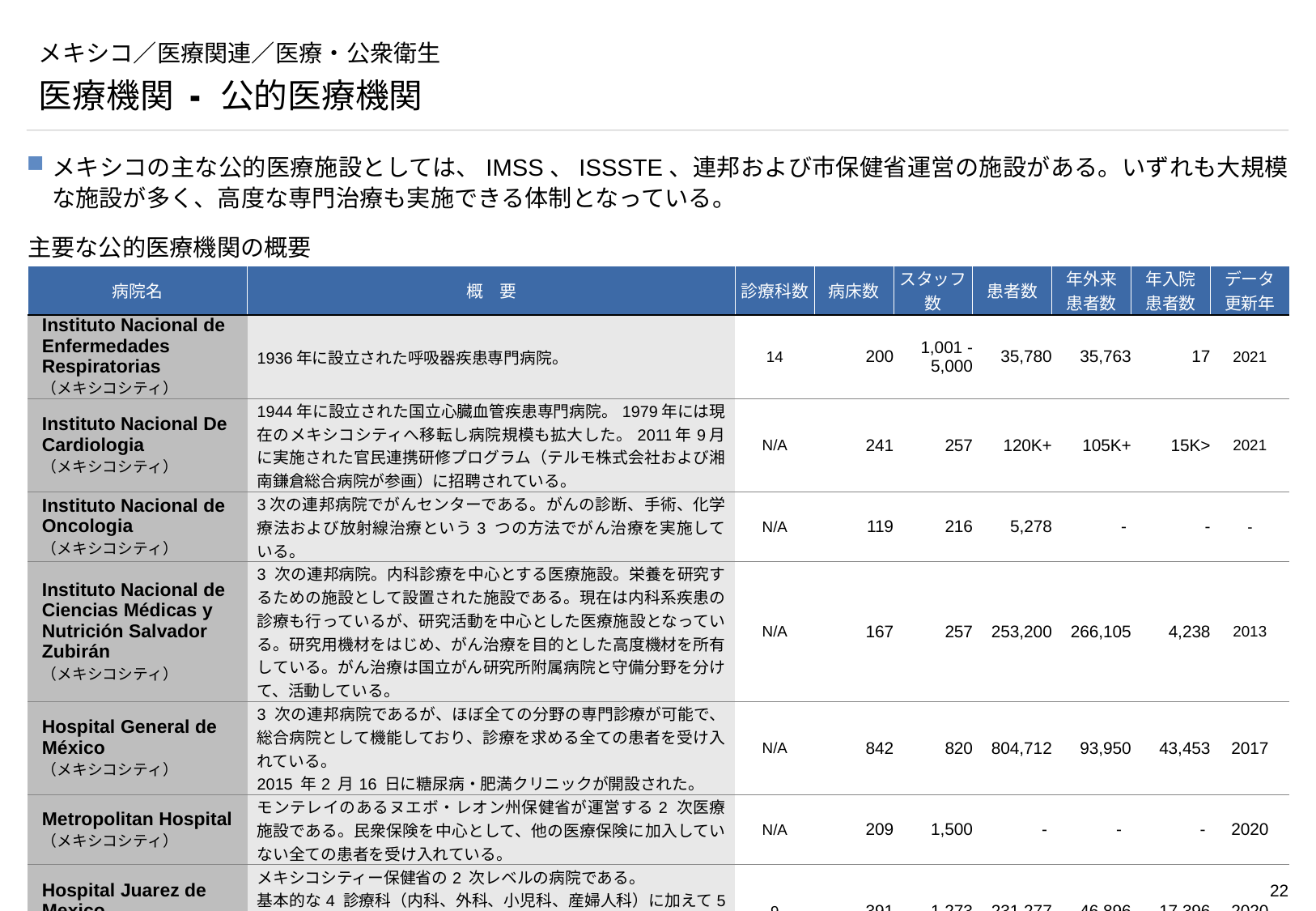

# メキシコ／医療関連／医療・公衆衛生
医療機関 - 公的医療機関
メキシコの主な公的医療施設としては、IMSS、ISSSTE、連邦および市保健省運営の施設がある。いずれも大規模な施設が多く、高度な専門治療も実施できる体制となっている。
主要な公的医療機関の概要
| 病院名 | 概　要 | 診療科数 | 病床数 | スタッフ数 | 患者数 | 年外来 患者数 | 年入院 患者数 | データ 更新年 |
| --- | --- | --- | --- | --- | --- | --- | --- | --- |
| Instituto Nacional de Enfermedades Respiratorias （メキシコシティ） | 1936年に設立された呼吸器疾患専門病院。 | 14 | 200 | 1,001 - 5,000 | 35,780 | 35,763 | 17 | 2021 |
| Instituto Nacional De Cardiologia （メキシコシティ） | 1944年に設立された国立心臓血管疾患専門病院。1979年には現在のメキシコシティへ移転し病院規模も拡大した。2011年9月に実施された官民連携研修プログラム（テルモ株式会社および湘南鎌倉総合病院が参画）に招聘されている。 | N/A | 241 | 257 | 120K+ | 105K+ | 15K> | 2021 |
| Instituto Nacional de Oncologia （メキシコシティ） | 3次の連邦病院でがんセンターである。がんの診断、手術、化学療法および放射線治療という3 つの方法でがん治療を実施している。 | N/A | 119 | 216 | 5,278 | - | - | - |
| Instituto Nacional de Ciencias Médicas y Nutrición Salvador Zubirán （メキシコシティ） | 3 次の連邦病院。内科診療を中心とする医療施設。栄養を研究するための施設として設置された施設である。現在は内科系疾患の診療も行っているが、研究活動を中心とした医療施設となっている。研究用機材をはじめ、がん治療を目的とした高度機材を所有している。がん治療は国立がん研究所附属病院と守備分野を分けて、活動している。 | N/A | 167 | 257 | 253,200 | 266,105 | 4,238 | 2013 |
| Hospital General de México （メキシコシティ） | 3 次の連邦病院であるが、ほぼ全ての分野の専門診療が可能で、総合病院として機能しており、診療を求める全ての患者を受け入れている。 2015 年2 月16 日に糖尿病・肥満クリニックが開設された。 | N/A | 842 | 820 | 804,712 | 93,950 | 43,453 | 2017 |
| Metropolitan Hospital （メキシコシティ） | モンテレイのあるヌエボ・レオン州保健省が運営する2 次医療施設である。民衆保険を中心として、他の医療保険に加入していない全ての患者を受け入れている。 | N/A | 209 | 1,500 | - | - | - | 2020 |
| Hospital Juarez de Mexico （メキシコシティ） | メキシコシティー保健省の2 次レベルの病院である。 基本的な4 診療科（内科、外科、小児科、産婦人科）に加えて5 つの専門診療科を持つ。新生児集中治療室や肥満治療、人工透析、内視鏡手術に関する設備が整っている。 | 9 | 391 | 1,273 | 231,277 | 46,896 | 17,396 | 2020 |
（出所） JICA「日本の医療技術・サービスの中南米地域への海外展開支援にかかる情報収集・確認調査」